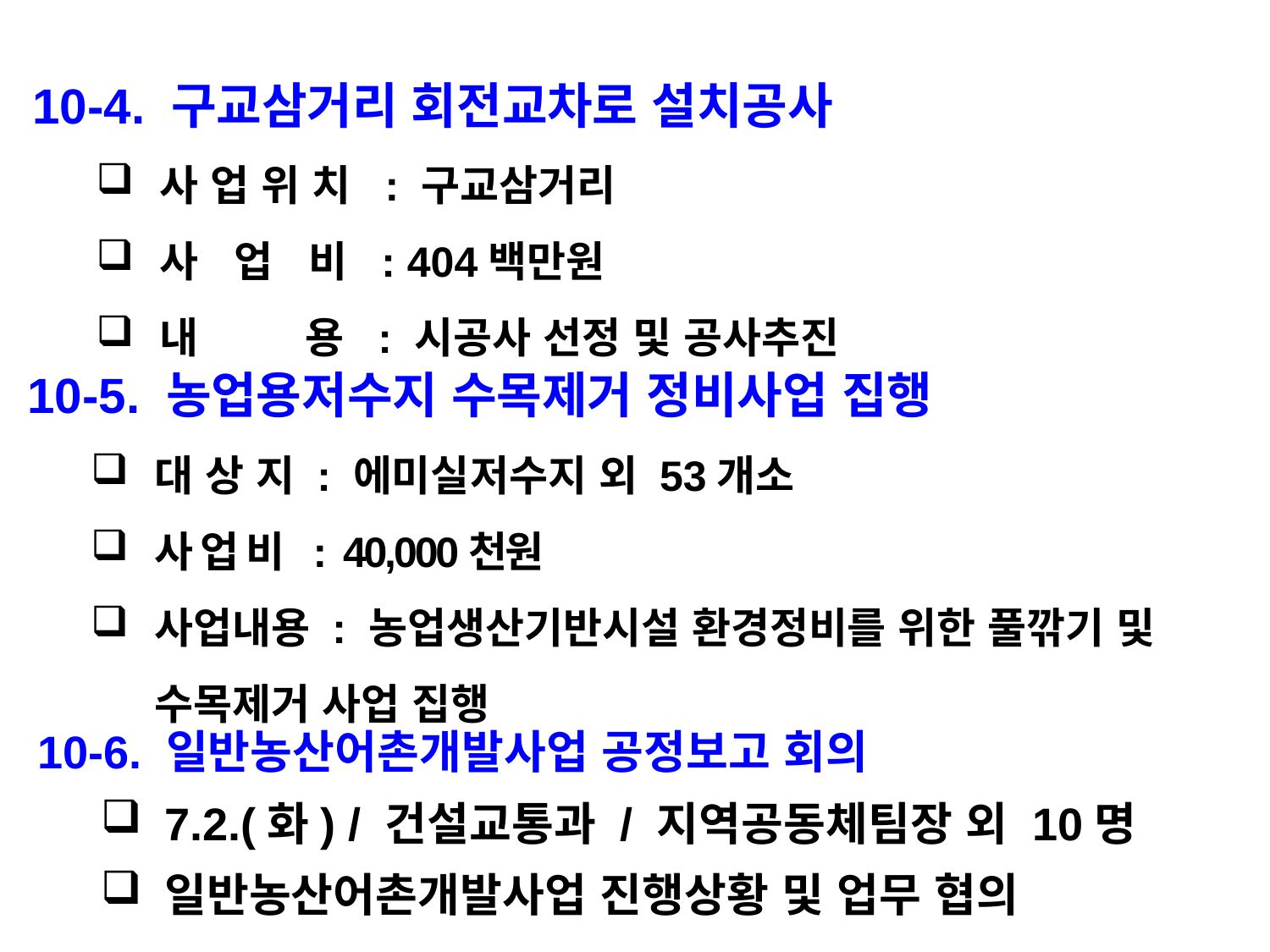

10-4. 구교삼거리 회전교차로 설치공사
사 업 위 치  : 구교삼거리
사   업   비  : 404백만원
내         용  : 시공사 선정 및 공사추진
10-5. 농업용저수지 수목제거 정비사업 집행
대 상 지 : 에미실저수지 외 53개소
사 업 비  :  40,000천원
사업내용 : 농업생산기반시설 환경정비를 위한 풀깎기 및 수목제거 사업 집행
10-6. 일반농산어촌개발사업 공정보고 회의
7.2.(화) / 건설교통과 / 지역공동체팀장 외 10명
일반농산어촌개발사업 진행상황 및 업무 협의